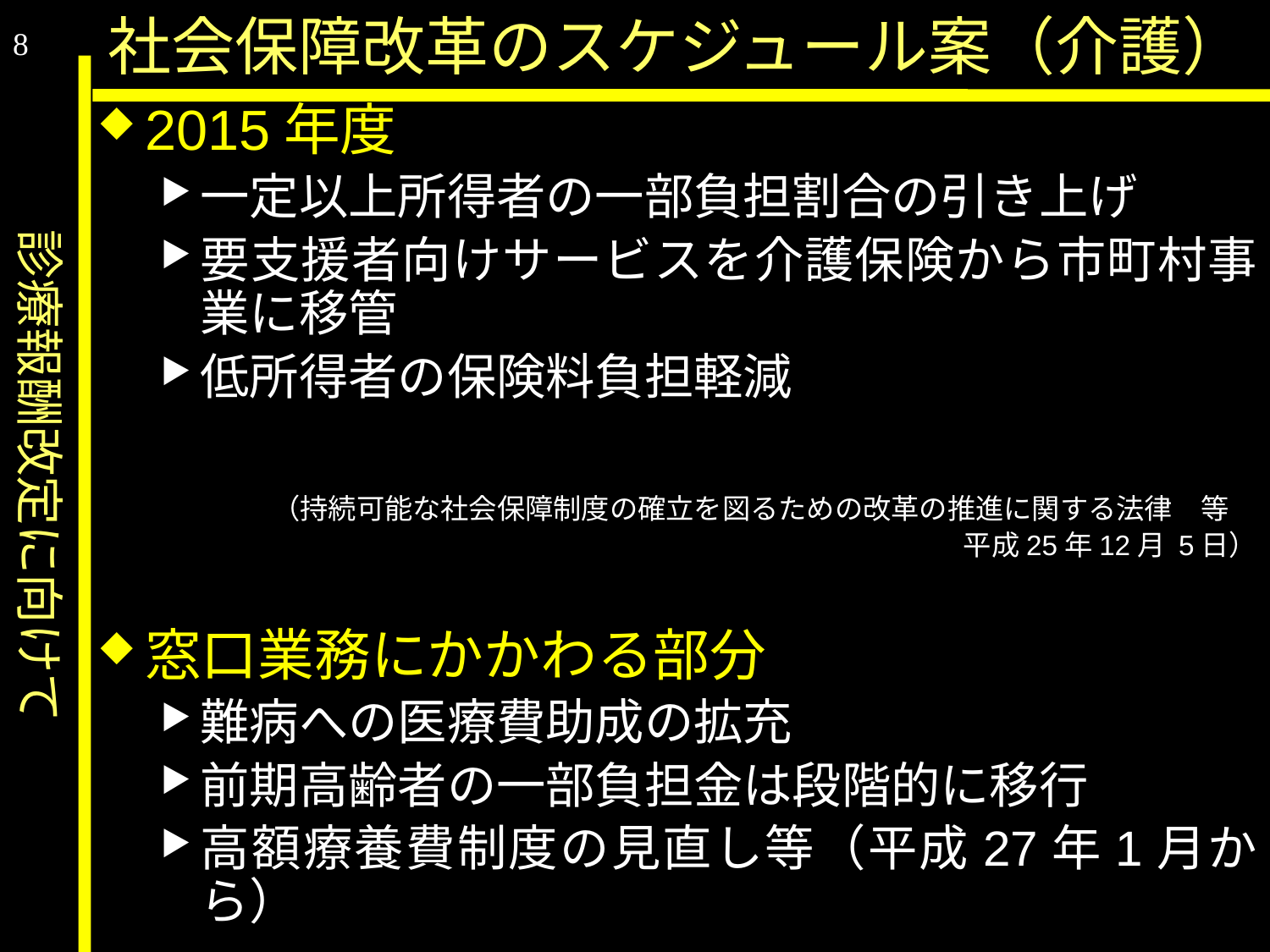

診療報酬改定に向けて
社会保障改革のスケジュール案（介護）
8

2015年度
一定以上所得者の一部負担割合の引き上げ
要支援者向けサービスを介護保険から市町村事業に移管
低所得者の保険料負担軽減

（持続可能な社会保障制度の確立を図るための改革の推進に関する法律　等
平成25年12月 5日）

窓口業務にかかわる部分
難病への医療費助成の拡充
前期高齢者の一部負担金は段階的に移行
高額療養費制度の見直し等（平成27年1月から）